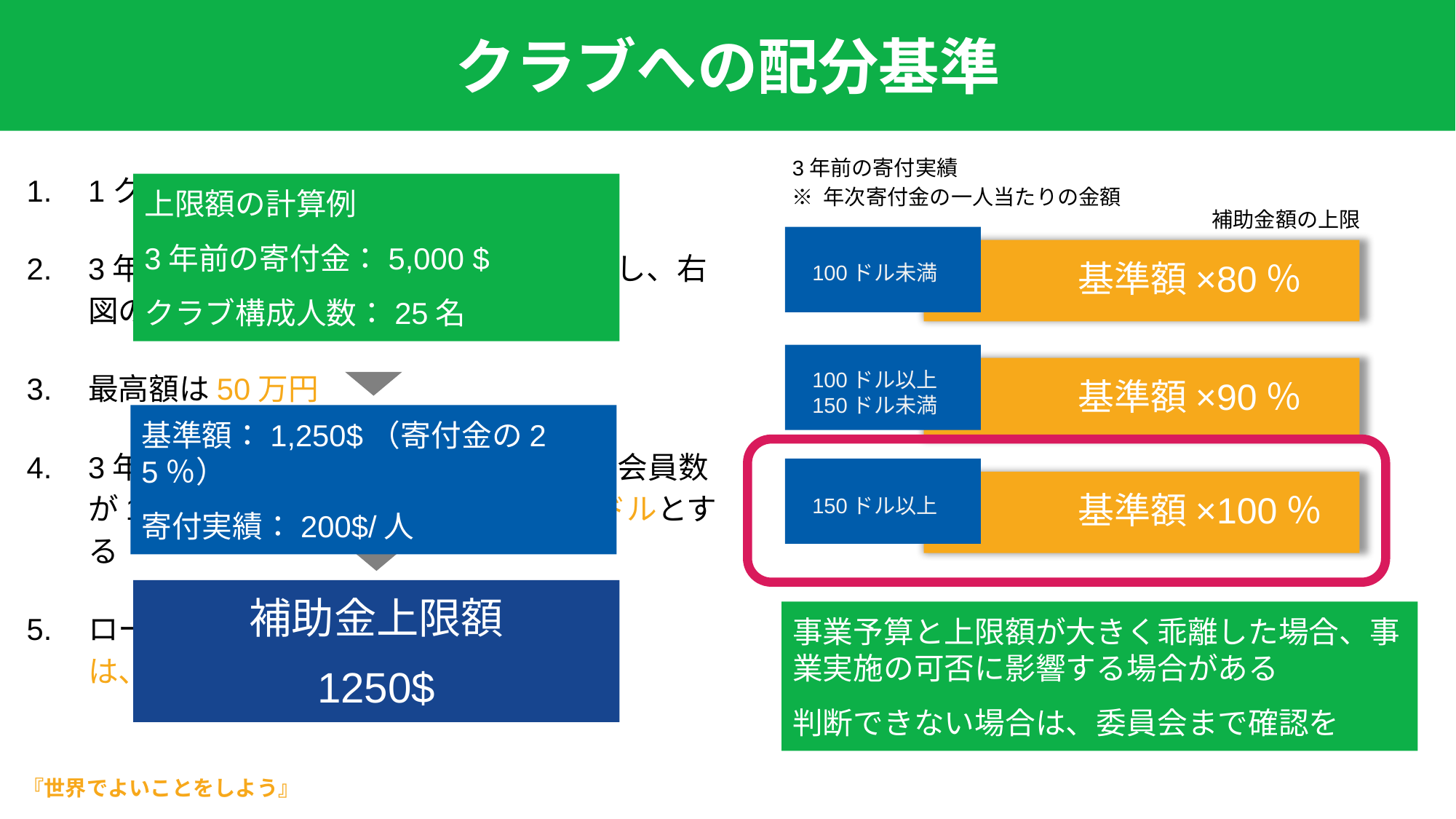

クラブへの配分基準
3年前の寄付実績
1クラブ1プロジェクト
3年前の年次寄付金の25％を基準額とし、右図の様に補助金額の上限額を設定
最高額は50万円
3年前の期末（対象年度の6月30日）会員数が19人以下のクラブの基準額を500ドルとする
ローターアクトクラブの補助金上限額は、300ドルとする
上限額の計算例
3年前の寄付金：5,000 $
クラブ構成人数：25名
※ 年次寄付金の一人当たりの金額
補助金額の上限

　　基準額×80％
100ドル未満

　　基準額×90％
100ドル以上
150ドル未満

基準額：1,250$（寄付金の25％）
寄付実績：200$/人

　　基準額×100％
150ドル以上

補助金上限額
1250$
事業予算と上限額が大きく乖離した場合、事業実施の可否に影響する場合がある
判断できない場合は、委員会まで確認を
『世界でよいことをしよう』
タイトルページのオプション